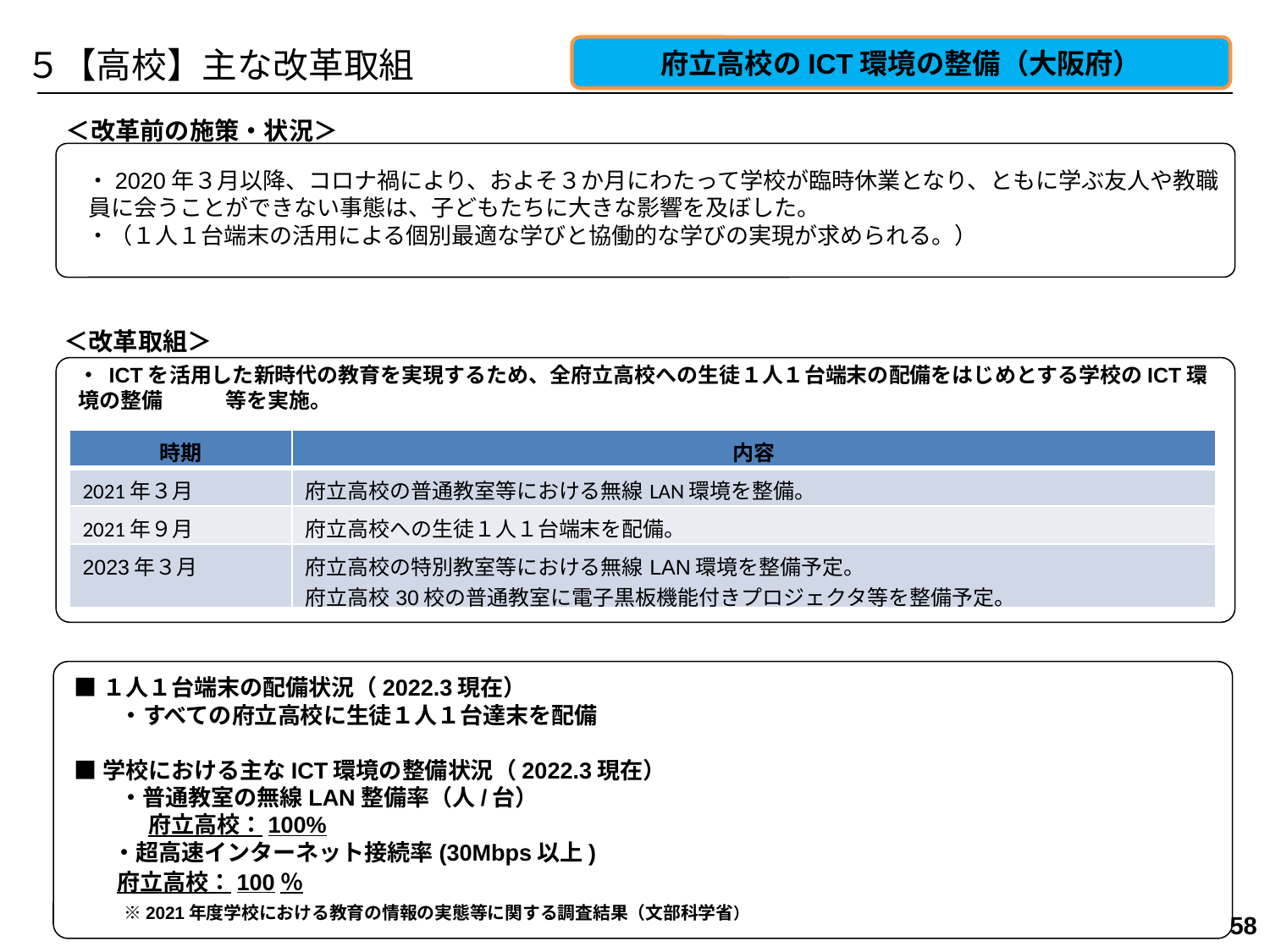

５【高校】主な改革取組
府立高校のICT環境の整備（大阪府）
＜改革前の施策・状況＞
　・2020年３月以降、コロナ禍により、およそ３か月にわたって学校が臨時休業となり、ともに学ぶ友人や教職員に会うことができない事態は、子どもたちに大きな影響を及ぼした。
　・（１人１台端末の活用による個別最適な学びと協働的な学びの実現が求められる。）
＜改革取組＞
・ ICTを活用した新時代の教育を実現するため、全府立高校への生徒１人１台端末の配備をはじめとする学校のICT環境の整備　　　等を実施。

| 時期 | 内容 |
| --- | --- |
| 2021年３月 | 府立高校の普通教室等における無線LAN環境を整備。 |
| 2021年９月 | 府立高校への生徒１人１台端末を配備。 |
| 2023年３月 | 府立高校の特別教室等における無線LAN環境を整備予定。 府立高校30校の普通教室に電子黒板機能付きプロジェクタ等を整備予定。 |

■１人１台端末の配備状況（2022.3現在）
　　・すべての府立高校に生徒１人１台達末を配備

■学校における主なICT環境の整備状況（2022.3現在）
　　・普通教室の無線LAN整備率（人/台）
　　 　府立高校：100%
  　・超高速インターネット接続率(30Mbps以上)
       府立高校：100％
　　※2021年度学校における教育の情報の実態等に関する調査結果（文部科学省）

58